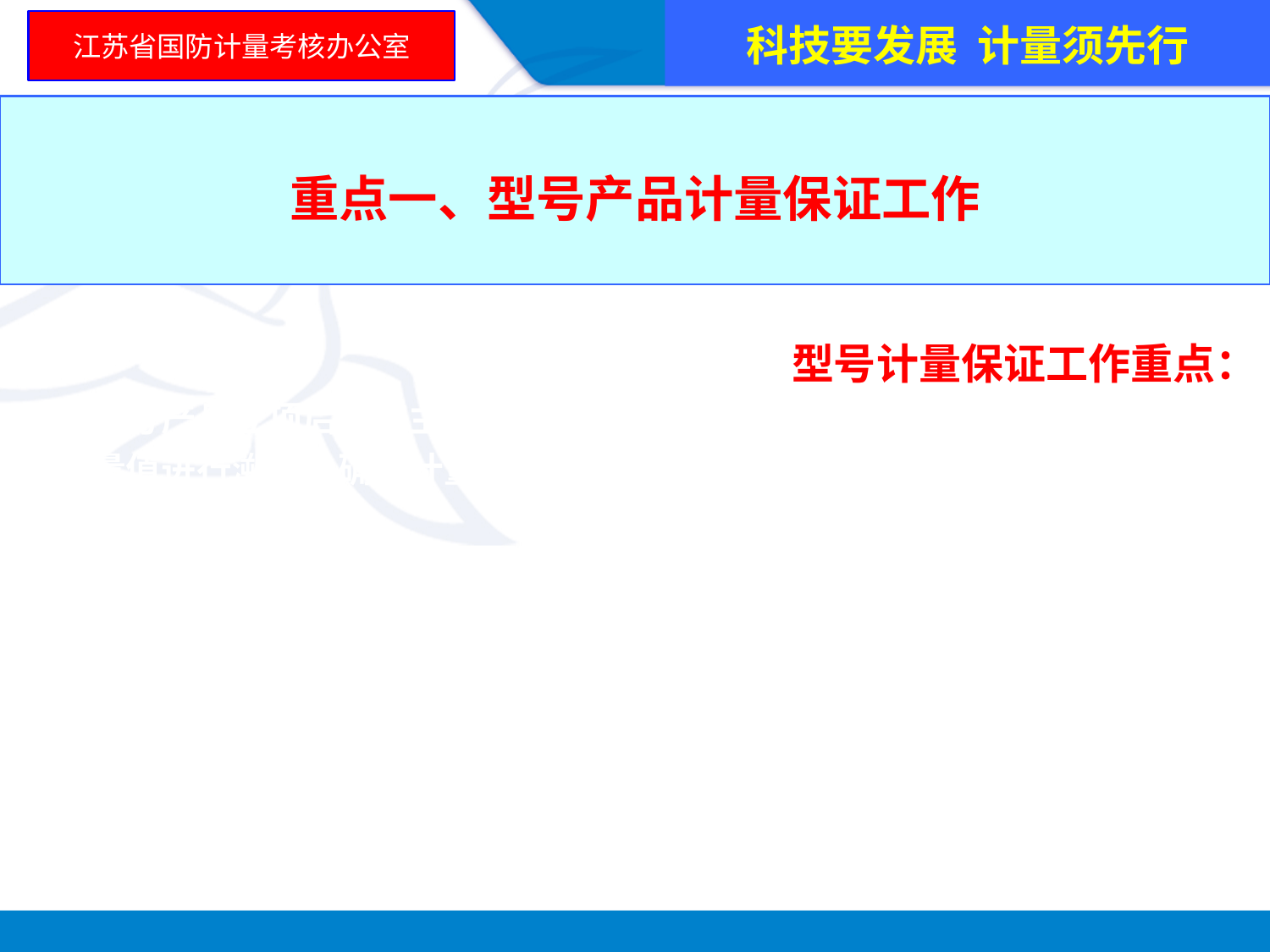

科技要发展  计量须先行
江苏省国防计量考核办公室
重点一、型号产品计量保证工作

型号计量保证工作重点：
1.型号产品立项后，其主要技术指标就已确定。计量保证工作要对主要技术指标的量值进行溯源，确定计量保证项目，按要求完成计量保证项目的立项、可行性论证及其实施。
2.型号产品设计定型时，要对相关计量技术文件进行审查、验收。
3.型号产品试验阶段，要对试验设备、专用测试设备进行计量检查，确保试验数据准确可靠，并对试验大纲进行计量审查，从试验方法上保证数据准确可靠。
4.型号产品生产阶段，按照工艺要求解决工装设备、量夹具的计量问题，配备必要的计量检测手段，保证量值准确可靠。
5.型号产品交付使用时，要对用户提供的计量检测设备以及技术文件进行计量把关，确保向用户交付的仪器设备和计量技术文件的质量满足合同规定要求。